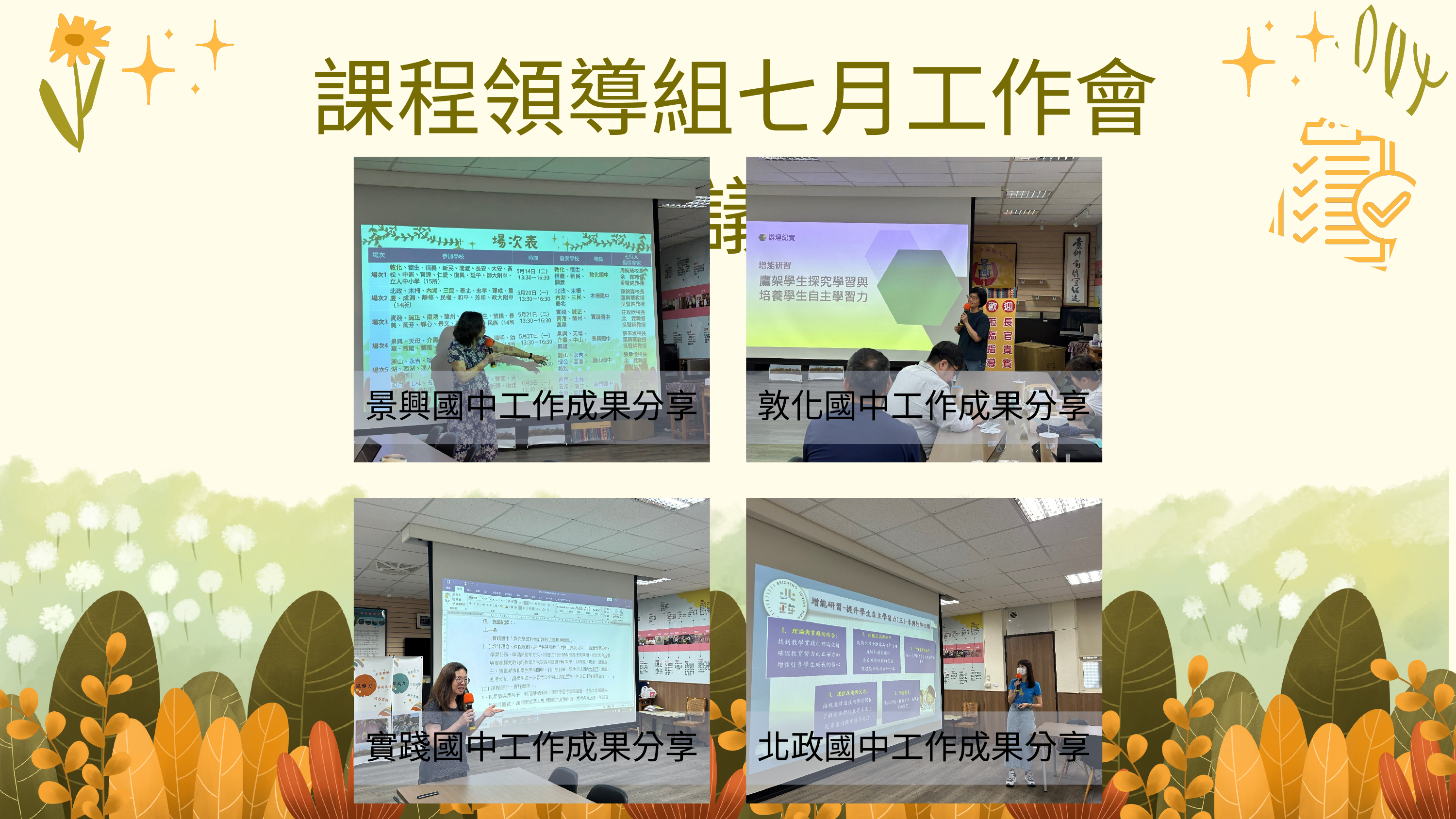

課程領導組七月工作會議

景興國中工作成果分享
敦化國中工作成果分享
實踐國中工作成果分享
北政國中工作成果分享